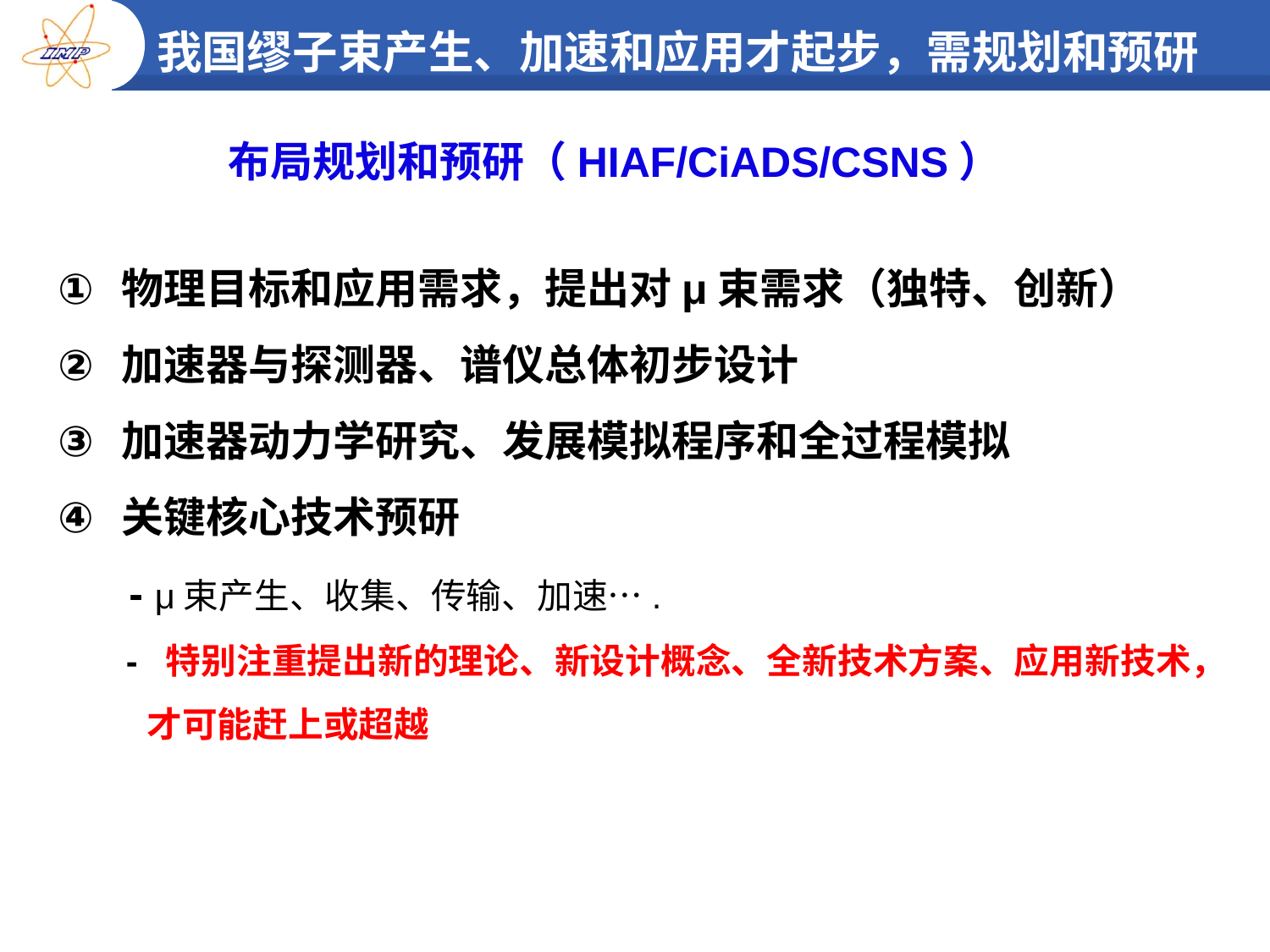

# 我国缪子束产生、加速和应用才起步，需规划和预研
布局规划和预研（HIAF/CiADS/CSNS）
物理目标和应用需求，提出对μ束需求（独特、创新）
加速器与探测器、谱仪总体初步设计
加速器动力学研究、发展模拟程序和全过程模拟
关键核心技术预研
      - μ束产生、收集、传输、加速….
       -  特别注重提出新的理论、新设计概念、全新技术方案、应用新技术，
          才可能赶上或超越